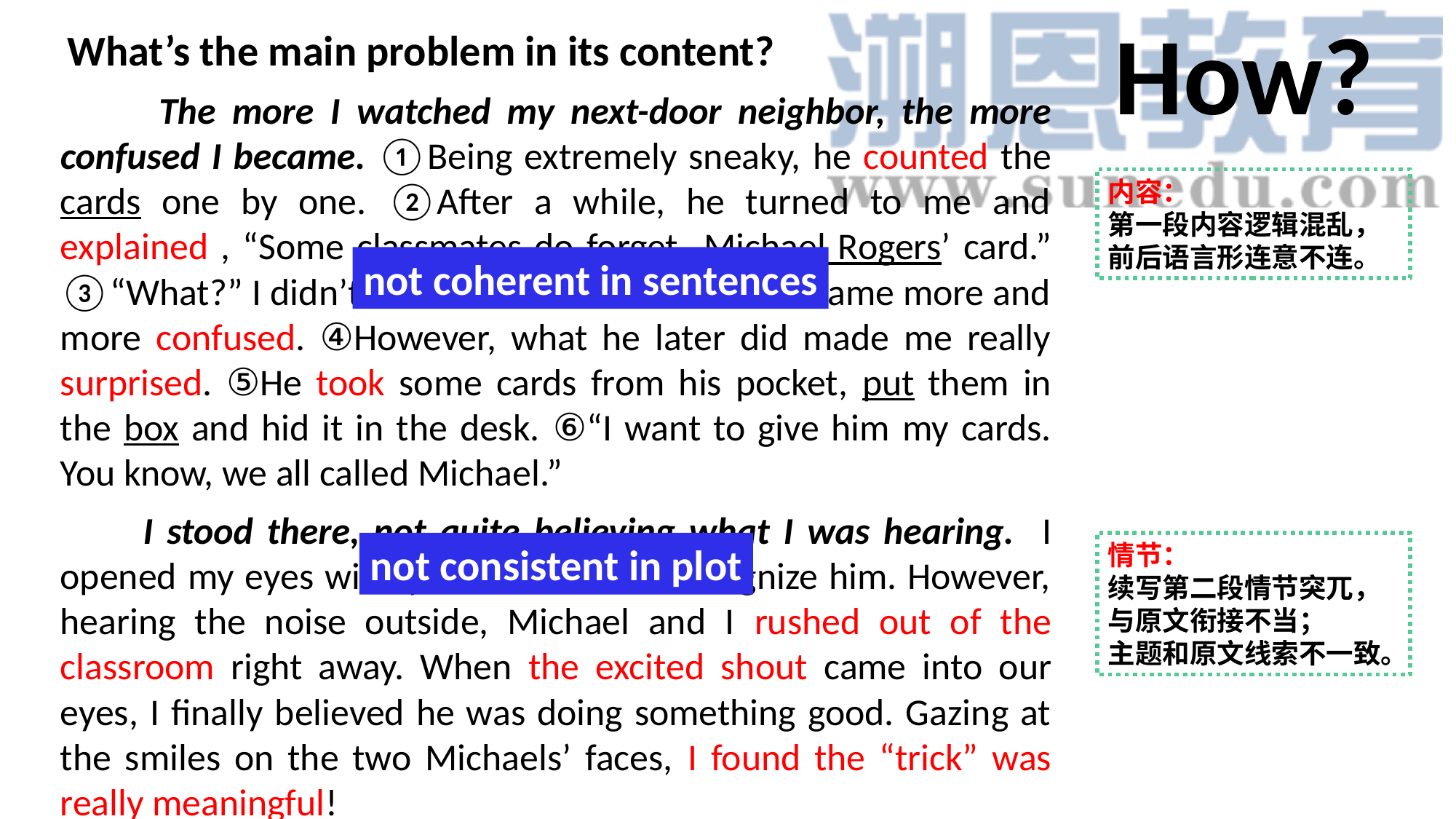

How?
What’s the main problem in its content?
      The more I watched my next-door neighbor, the more confused I became. ①Being extremely sneaky, he counted the cards one by one. ②After a while, he turned to me and explained , “Some classmates do forget  Michael Rogers’ card.” ③“What?” I didn’t understand his words and became more and more confused. ④However, what he later did made me really surprised. ⑤He took some cards from his pocket, put them in the box and hid it in the desk. ⑥“I want to give him my cards. You know, we all called Michael.”
      I stood there, not quite believing what I was hearing.  I opened my eyes widely and wanted to recognize him. However, hearing the noise outside, Michael and I rushed out of the classroom right away. When the excited shout came into our eyes, I finally believed he was doing something good. Gazing at the smiles on the two Michaels’ faces, I found the “trick” was really meaningful!
内容：
第一段内容逻辑混乱，前后语言形连意不连。
not coherent in sentences
not consistent in plot
情节：
续写第二段情节突兀，与原文衔接不当；
主题和原文线索不一致。